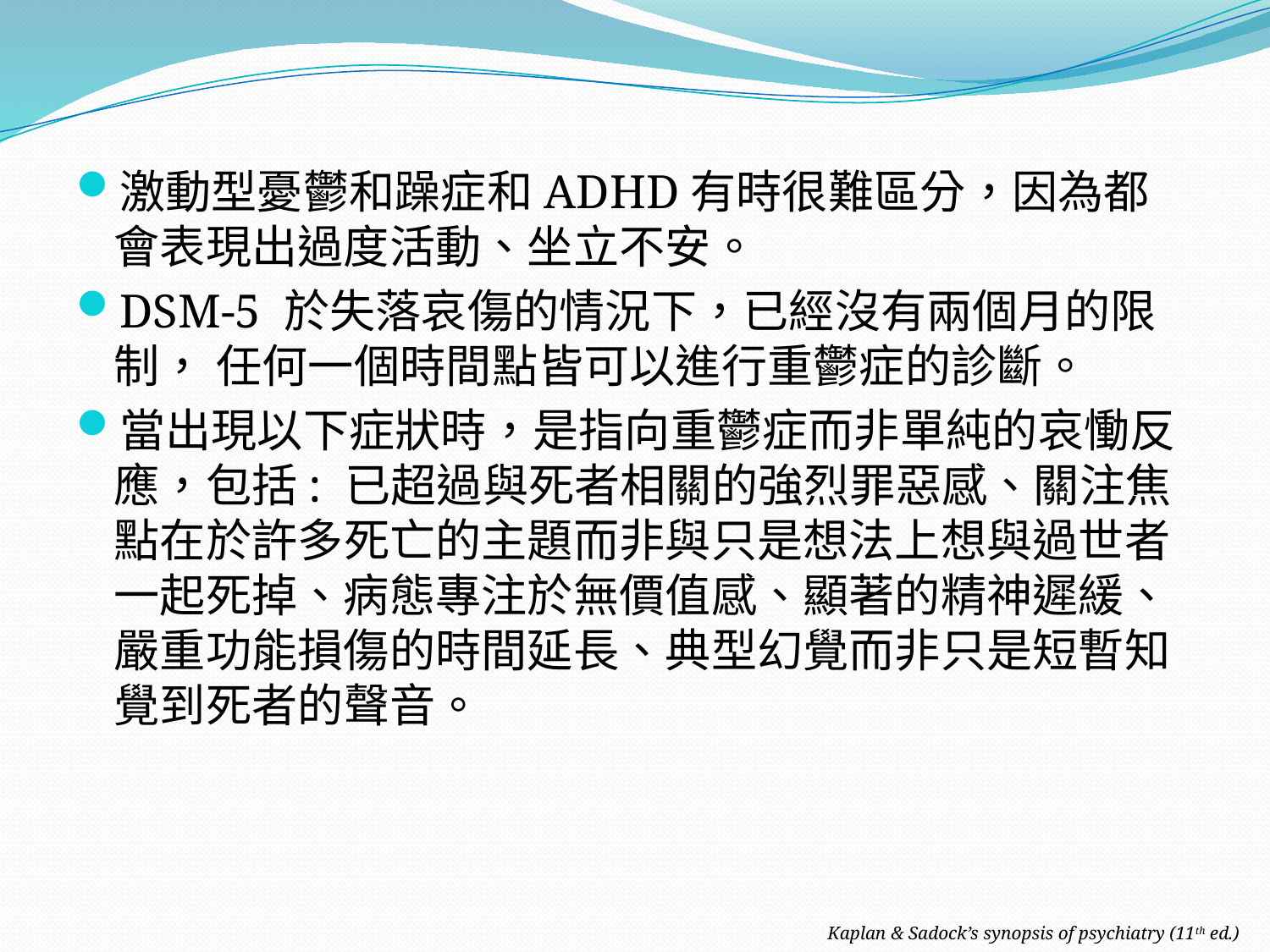

激動型憂鬱和躁症和ADHD有時很難區分，因為都會表現出過度活動、坐立不安。
DSM-5 於失落哀傷的情況下，已經沒有兩個月的限制， 任何一個時間點皆可以進行重鬱症的診斷。
當出現以下症狀時，是指向重鬱症而非單純的哀慟反應，包括: 已超過與死者相關的強烈罪惡感、關注焦點在於許多死亡的主題而非與只是想法上想與過世者一起死掉、病態專注於無價值感、顯著的精神遲緩、嚴重功能損傷的時間延長、典型幻覺而非只是短暫知覺到死者的聲音。
Kaplan & Sadock’s synopsis of psychiatry (11th ed.)